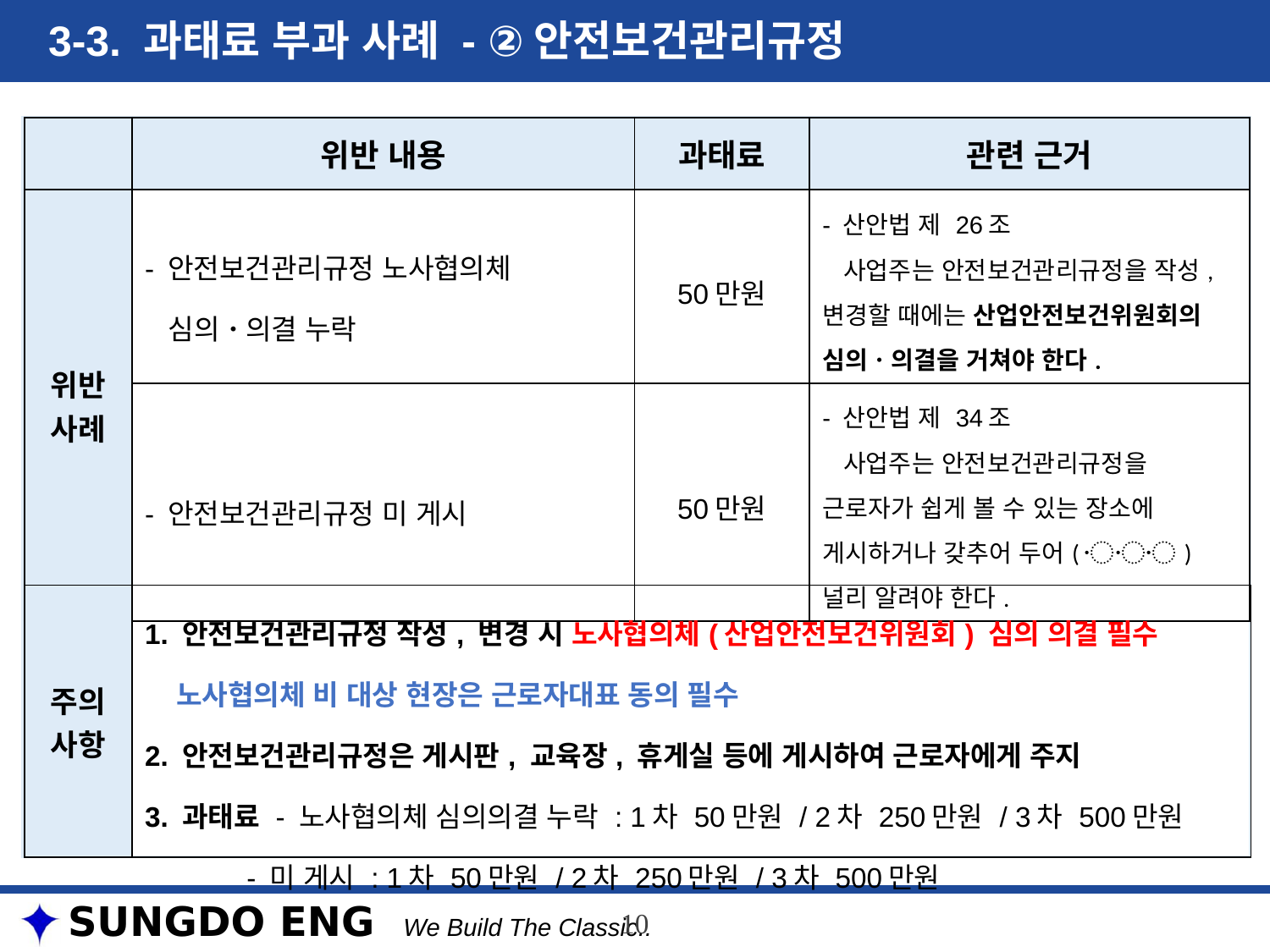

3-3. 과태료 부과 사례 - ②안전보건관리규정
|  | 위반 내용 | 과태료 | 관련 근거 |
| --- | --- | --- | --- |
| 위반 사례 | - 안전보건관리규정 노사협의체 심의ㆍ의결 누락 | 50만원 | - 산안법 제 26조 사업주는 안전보건관리규정을 작성,변경할 때에는 산업안전보건위원회의 심의ㆍ의결을 거쳐야 한다. |
|  | - 안전보건관리규정 미 게시 | 50만원 | - 산안법 제 34조 사업주는 안전보건관리규정을 근로자가 쉽게 볼 수 있는 장소에 게시하거나 갖추어 두어(〮〮〮) 널리 알려야 한다. |
| 주의 사항 | 1. 안전보건관리규정 작성, 변경 시 노사협의체(산업안전보건위원회) 심의 의결 필수 노사협의체 비 대상 현장은 근로자대표 동의 필수 2. 안전보건관리규정은 게시판, 교육장, 휴게실 등에 게시하여 근로자에게 주지 3. 과태료 - 노사협의체 심의의결 누락 : 1차 50만원 / 2차 250만원 / 3차 500만원 - 미 게시 : 1차 50만원 / 2차 250만원 / 3차 500만원 |
| --- | --- |
10